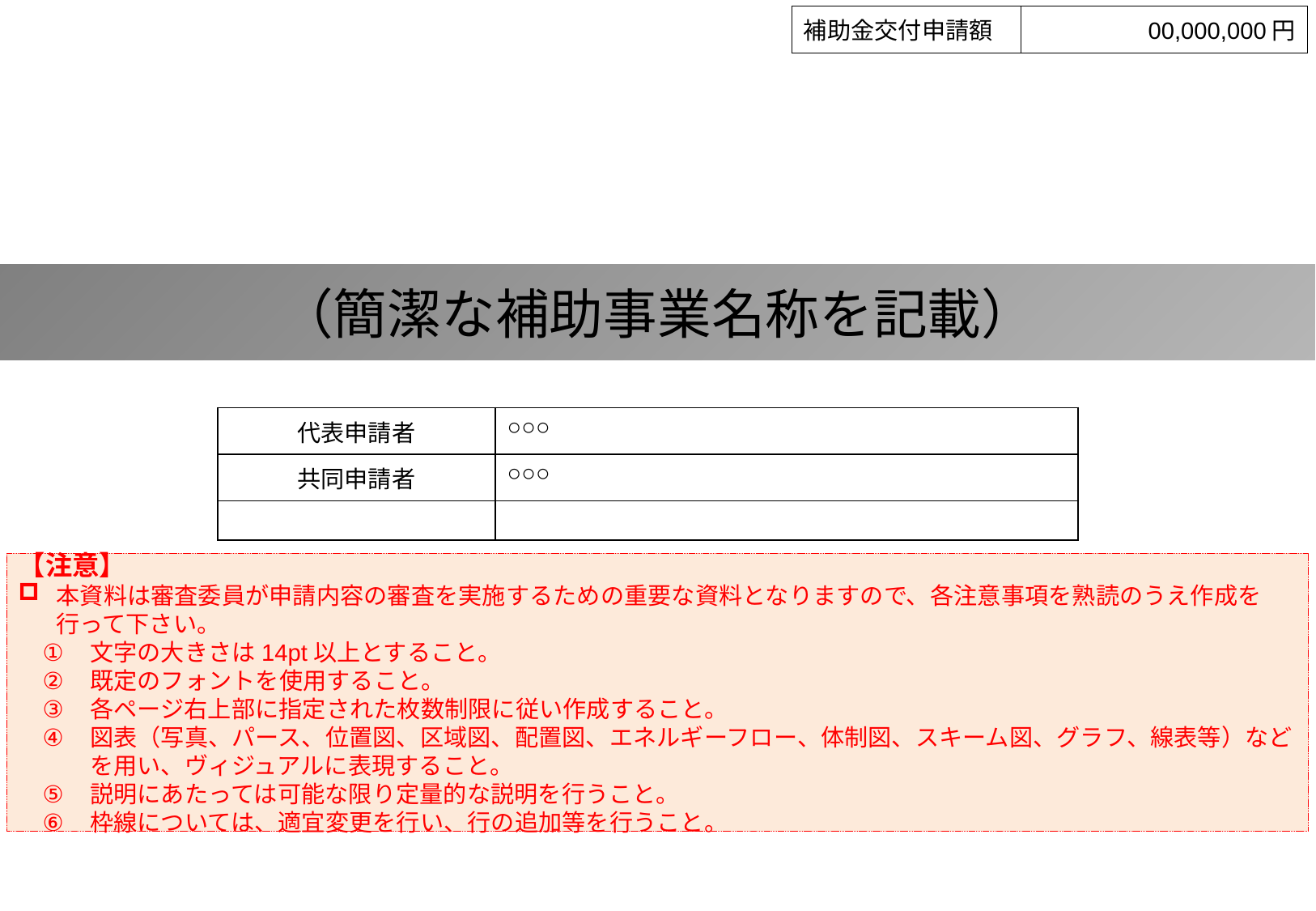

| 補助金交付申請額 | 00,000,000円 |
| --- | --- |
# （簡潔な補助事業名称を記載）
| 代表申請者 | ○○○ |
| --- | --- |
| 共同申請者 | ○○○ |
|  |  |
【注意】
本資料は審査委員が申請内容の審査を実施するための重要な資料となりますので、各注意事項を熟読のうえ作成を行って下さい。
文字の大きさは14pt以上とすること。
既定のフォントを使用すること。
各ページ右上部に指定された枚数制限に従い作成すること。
図表（写真、パース、位置図、区域図、配置図、エネルギーフロー、体制図、スキーム図、グラフ、線表等）などを用い、ヴィジュアルに表現すること。
説明にあたっては可能な限り定量的な説明を行うこと。
枠線については、適宜変更を行い、行の追加等を行うこと。